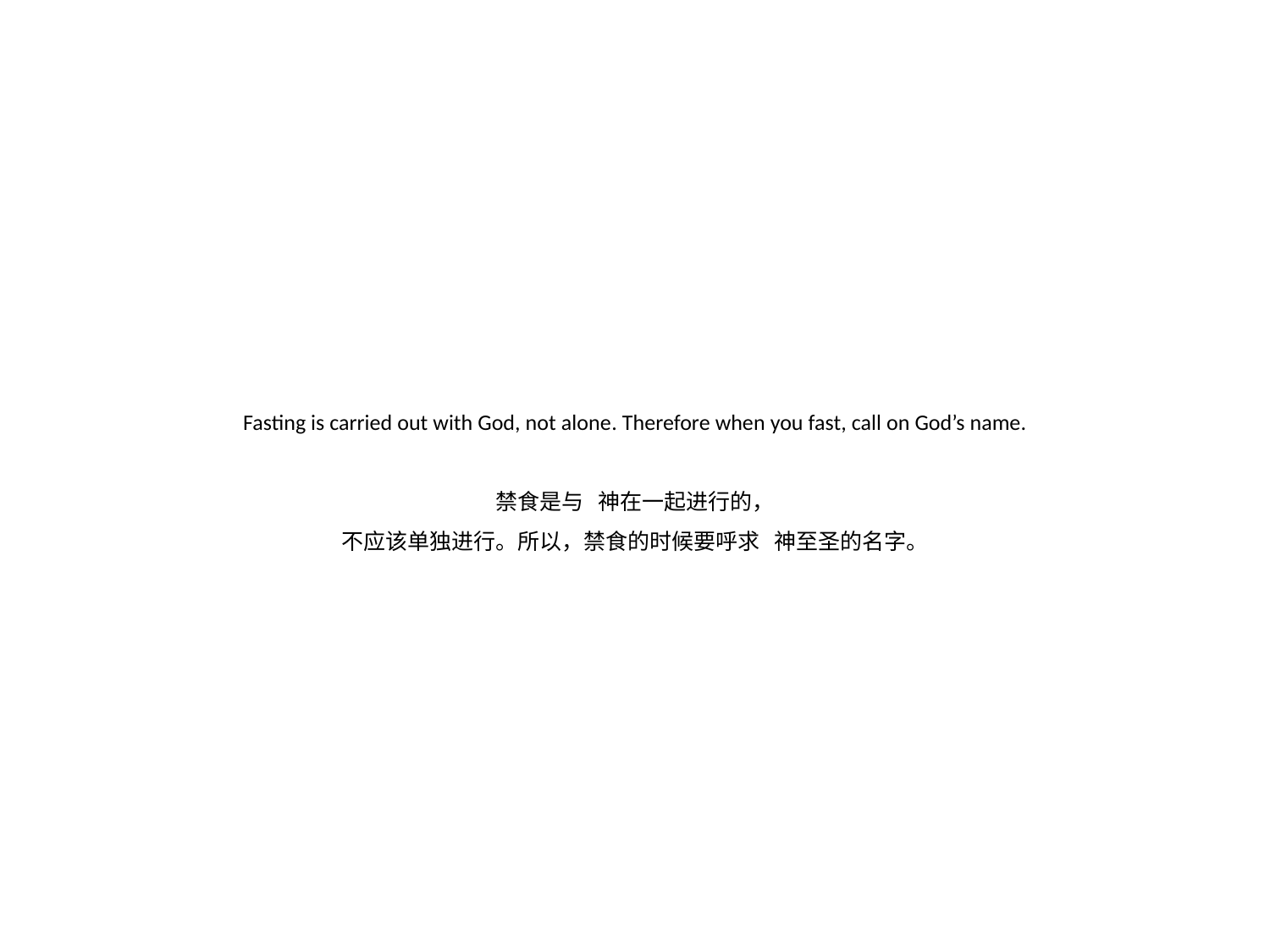

# Fasting is carried out with God, not alone. Therefore when you fast, call on God’s name. 禁食是与   神在一起进行的， 不应该单独进行。所以，禁食的时候要呼求   神至圣的名字。